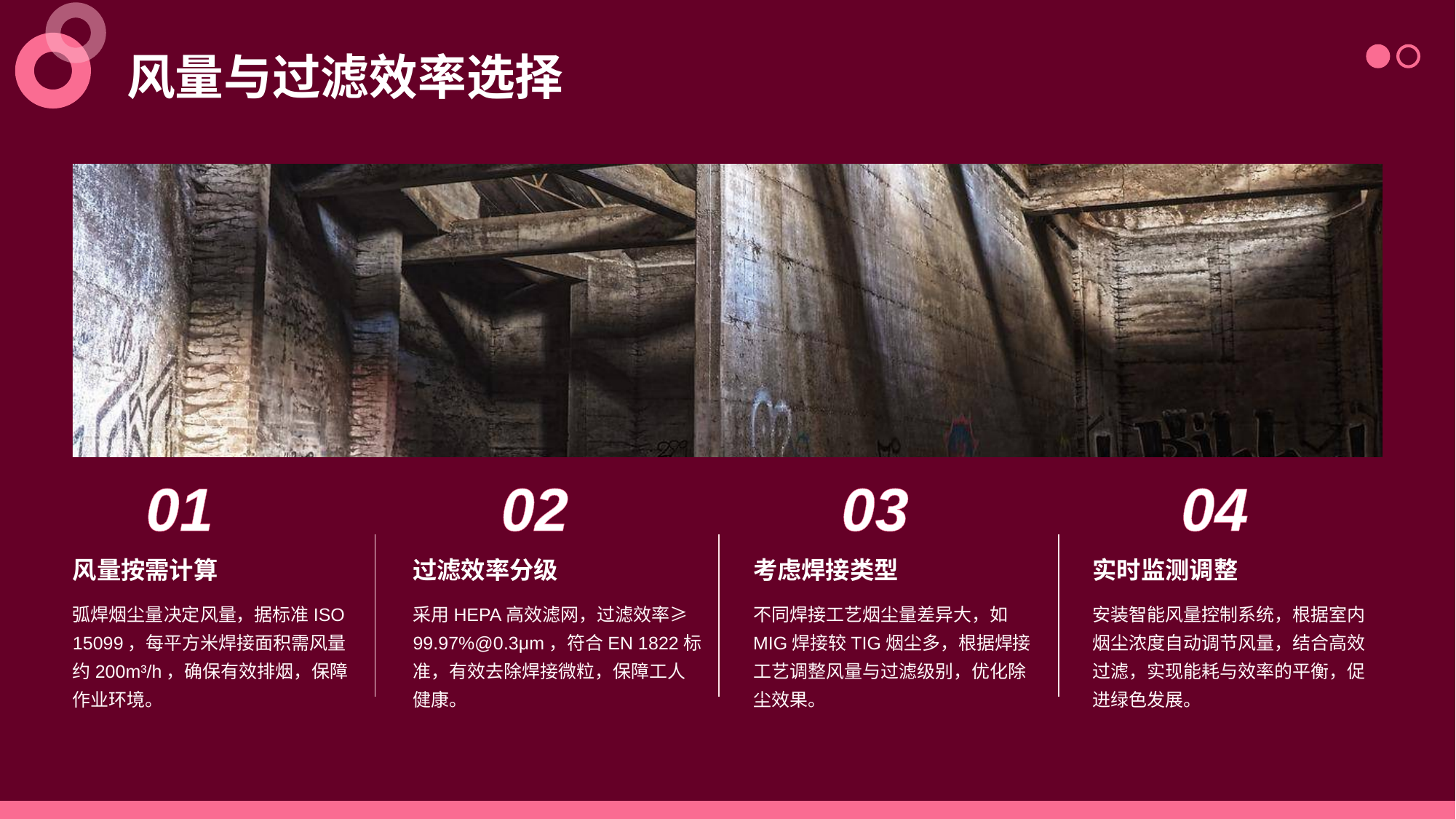

风量与过滤效率选择

01
02
03
04
风量按需计算
过滤效率分级
考虑焊接类型
实时监测调整
弧焊烟尘量决定风量，据标准ISO 15099，每平方米焊接面积需风量约200m³/h，确保有效排烟，保障作业环境。
采用HEPA高效滤网，过滤效率≥99.97%@0.3μm，符合EN 1822标准，有效去除焊接微粒，保障工人健康。
不同焊接工艺烟尘量差异大，如MIG焊接较TIG烟尘多，根据焊接工艺调整风量与过滤级别，优化除尘效果。
安装智能风量控制系统，根据室内烟尘浓度自动调节风量，结合高效过滤，实现能耗与效率的平衡，促进绿色发展。